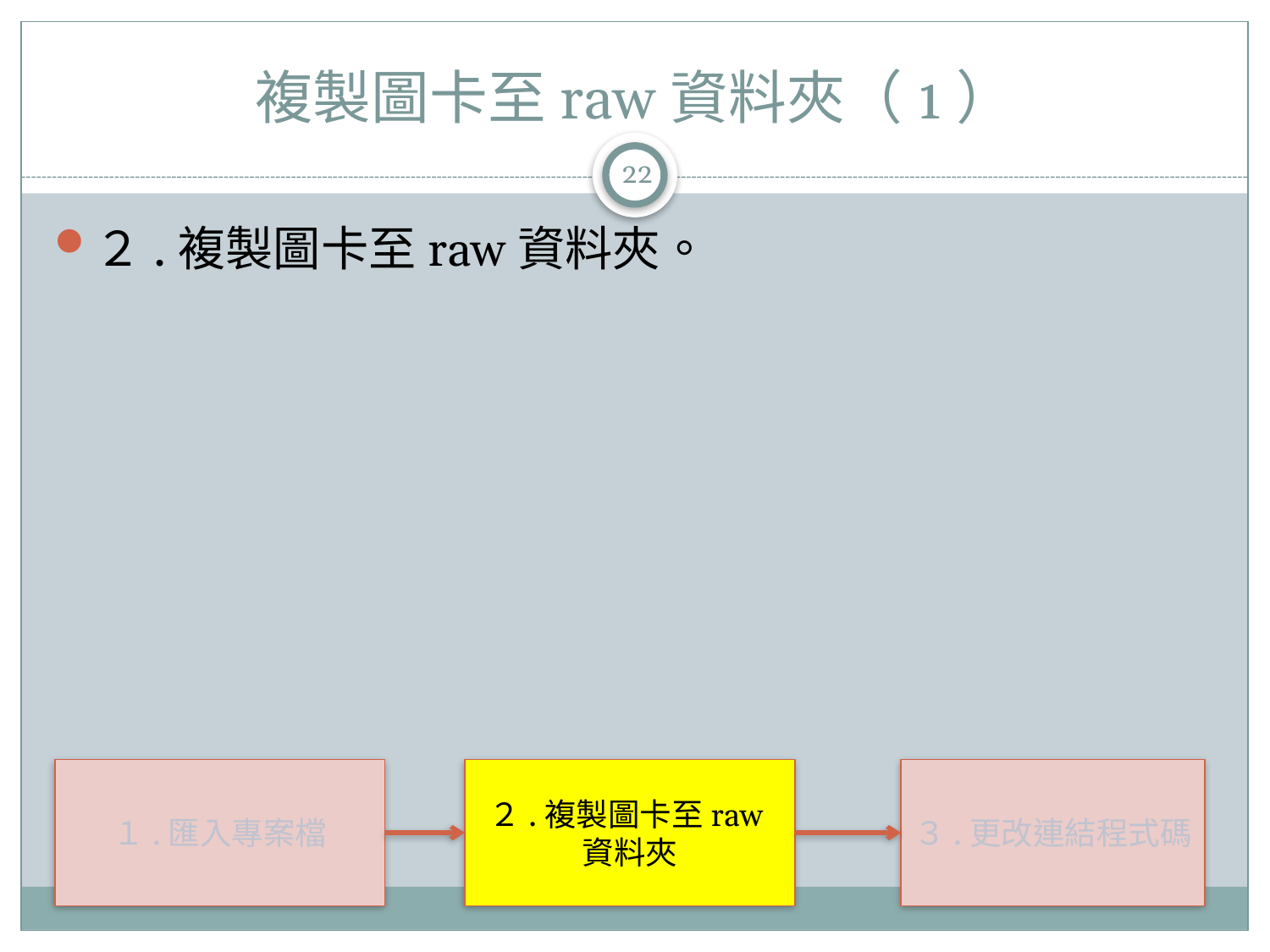

# 複製圖卡至raw資料夾（1）
22
２.複製圖卡至raw資料夾。

１.匯入專案檔
２.複製圖卡至raw資料夾
３.更改連結程式碼